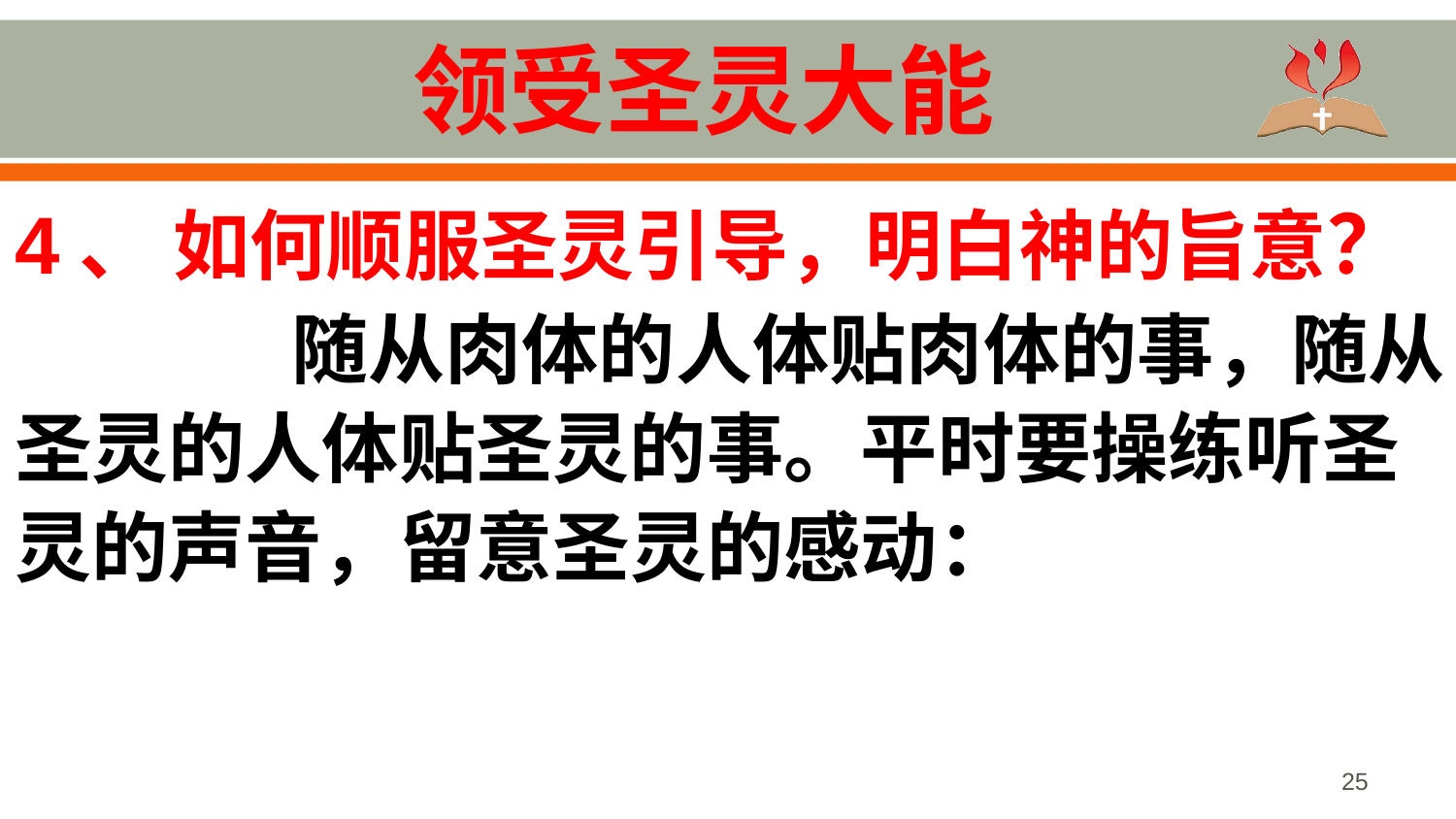

# 领受圣灵大能
4、 如何顺服圣灵引导，明白神的旨意？                  随从肉体的人体贴肉体的事，随从圣灵的人体贴圣灵的事。平时要操练听圣灵的声音，留意圣灵的感动：

25